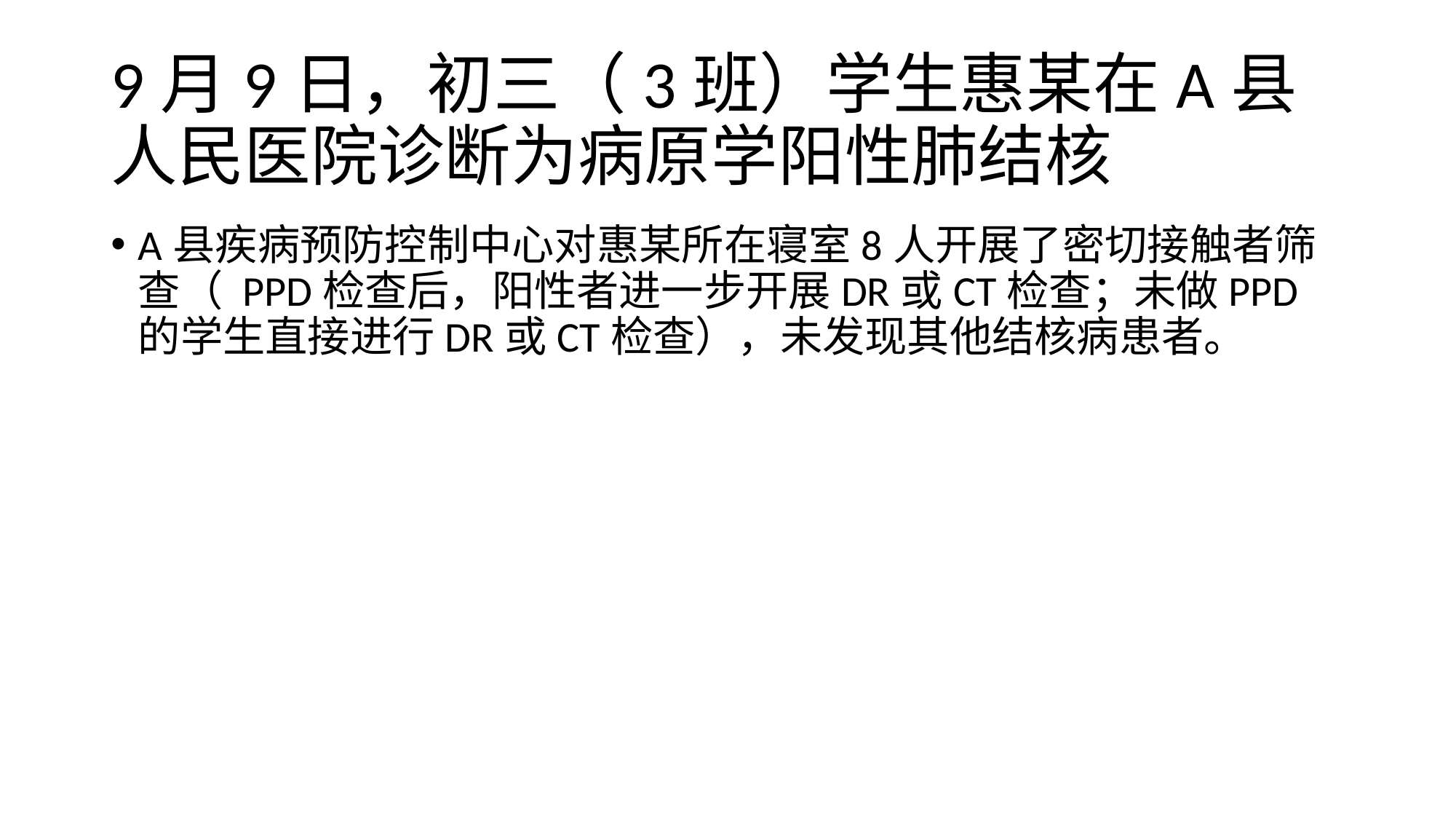

# 9月9日，初三（3班）学生惠某在A县人民医院诊断为病原学阳性肺结核
A县疾病预防控制中心对惠某所在寝室8人开展了密切接触者筛查（ PPD检查后，阳性者进一步开展DR或CT检查；未做PPD的学生直接进行DR或CT检查），未发现其他结核病患者。